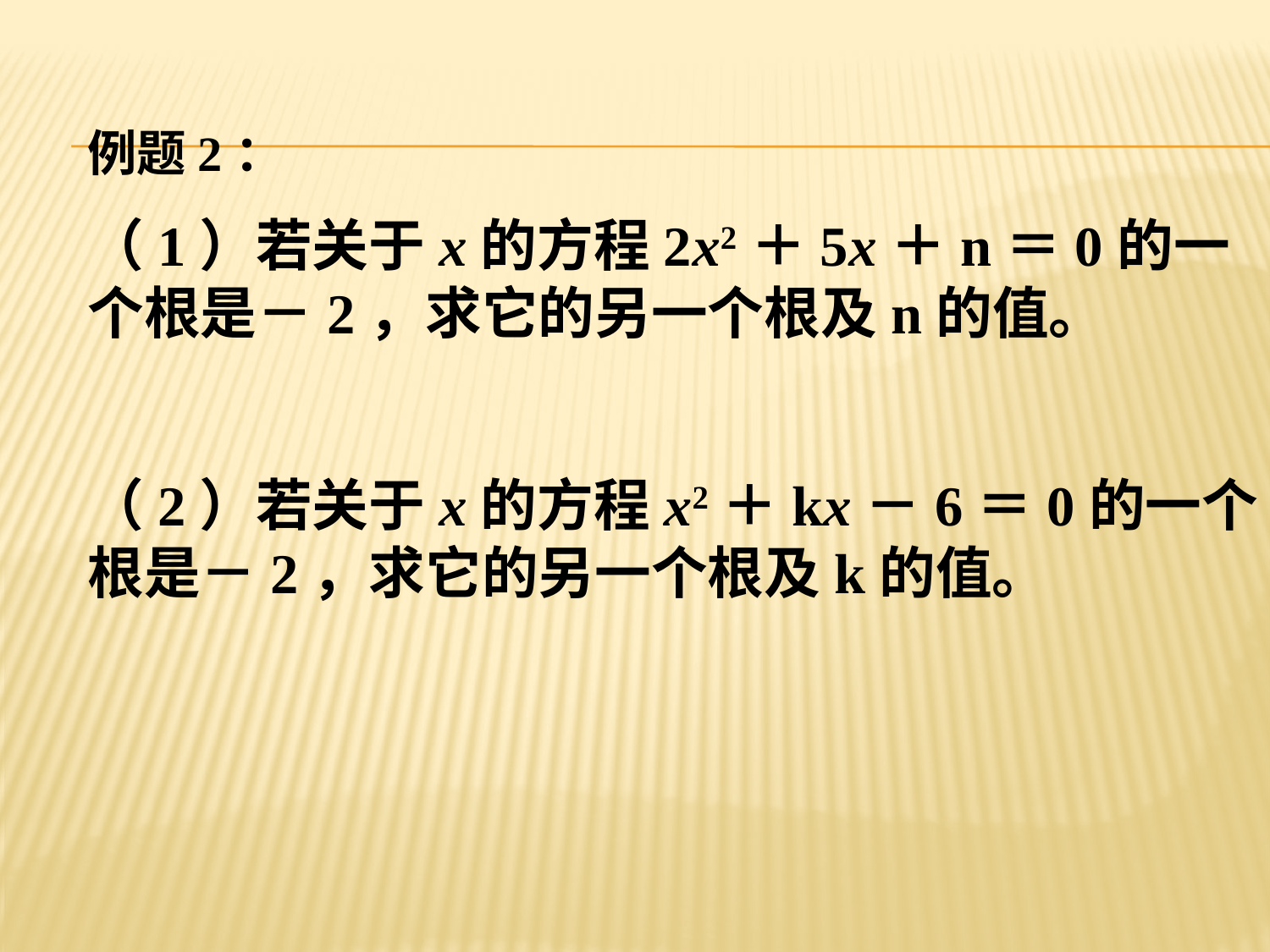

例题2：
（1）若关于x的方程2x2＋5x＋n＝0的一个根是－2，求它的另一个根及n的值。

（2）若关于x的方程x2＋kx－6＝0的一个根是－2，求它的另一个根及k的值。